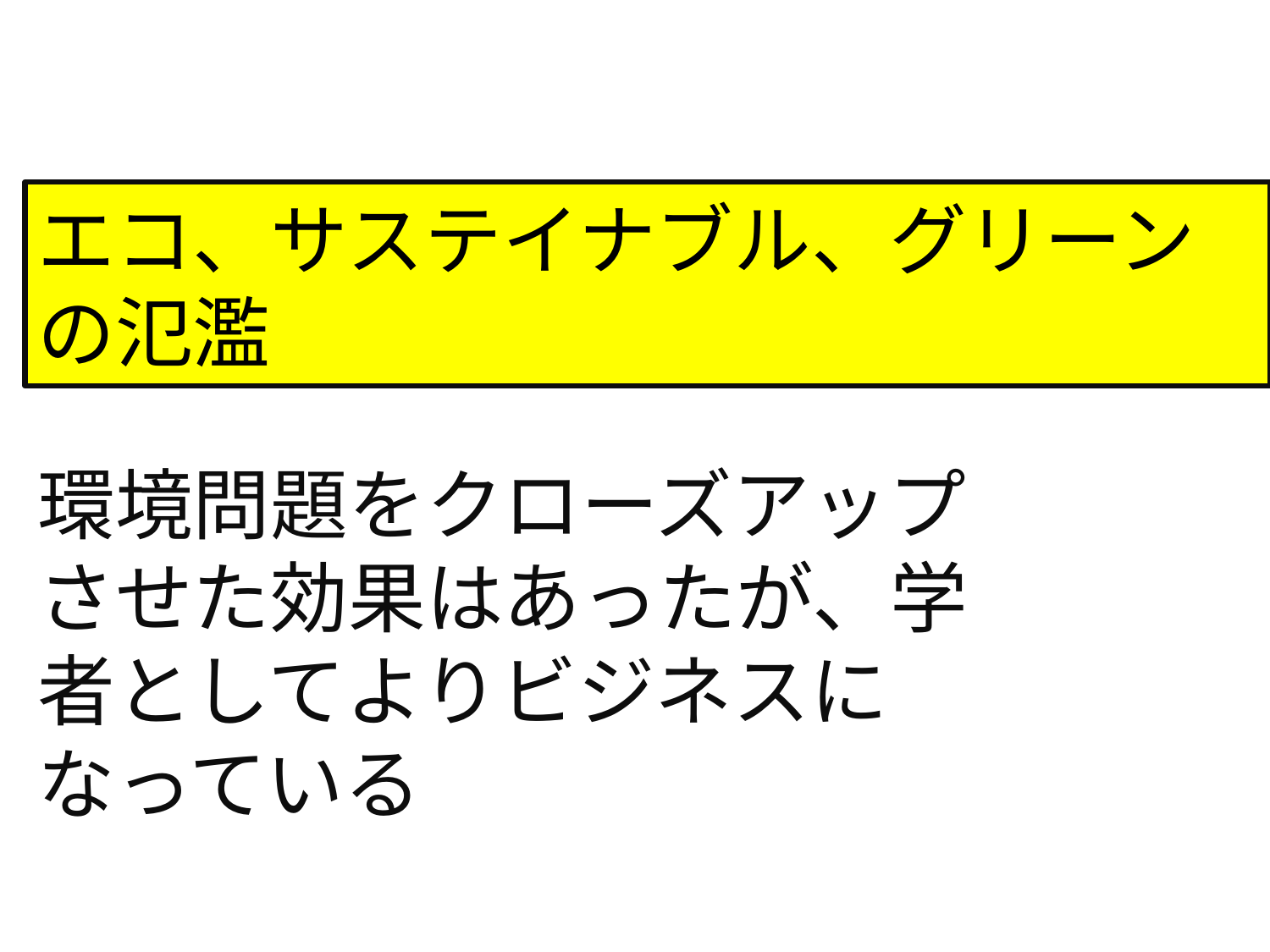

# エコ、サステイナブル、グリーン の氾濫
環境問題をクローズアップさせた効果はあったが、学者としてよりビジネスになっている